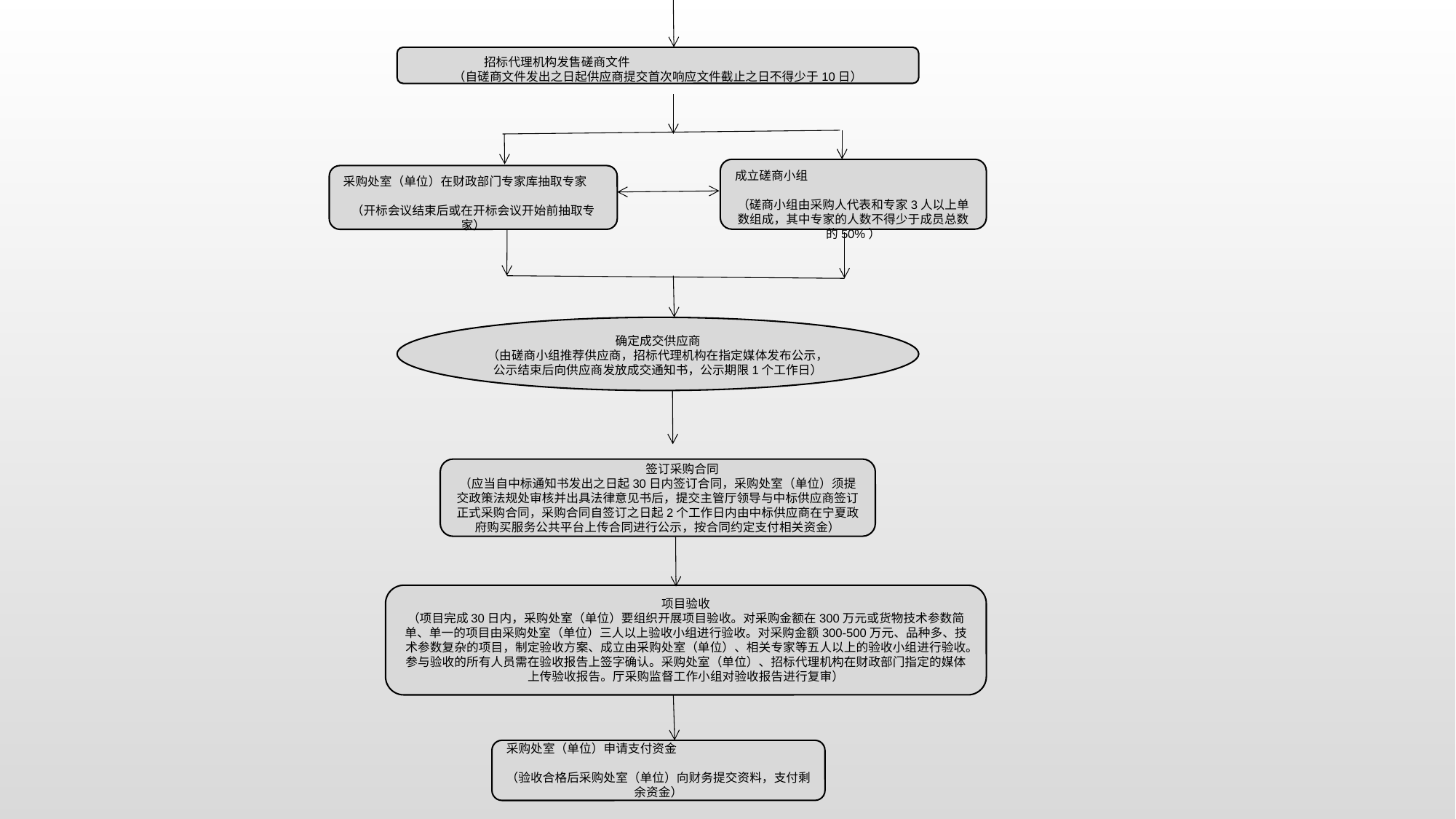

招标代理机构发售磋商文件
（自磋商文件发出之日起供应商提交首次响应文件截止之日不得少于10日）
成立磋商小组
（磋商小组由采购人代表和专家3人以上单数组成，其中专家的人数不得少于成员总数的50%）
采购处室（单位）在财政部门专家库抽取专家
（开标会议结束后或在开标会议开始前抽取专家）
确定成交供应商
（由磋商小组推荐供应商，招标代理机构在指定媒体发布公示，公示结束后向供应商发放成交通知书，公示期限1个工作日）
                 签订采购合同
（应当自中标通知书发出之日起30日内签订合同，采购处室（单位）须提交政策法规处审核并出具法律意见书后，提交主管厅领导与中标供应商签订正式采购合同，采购合同自签订之日起2个工作日内由中标供应商在宁夏政府购买服务公共平台上传合同进行公示，按合同约定支付相关资金）
项目验收
（项目完成30日内，采购处室（单位）要组织开展项目验收。对采购金额在300万元或货物技术参数简单、单一的项目由采购处室（单位）三人以上验收小组进行验收。对采购金额300-500万元、品种多、技术参数复杂的项目，制定验收方案、成立由采购处室（单位）、相关专家等五人以上的验收小组进行验收。参与验收的所有人员需在验收报告上签字确认。采购处室（单位）、招标代理机构在财政部门指定的媒体上传验收报告。厅采购监督工作小组对验收报告进行复审）
采购处室（单位）申请支付资金
（验收合格后采购处室（单位）向财务提交资料，支付剩余资金）